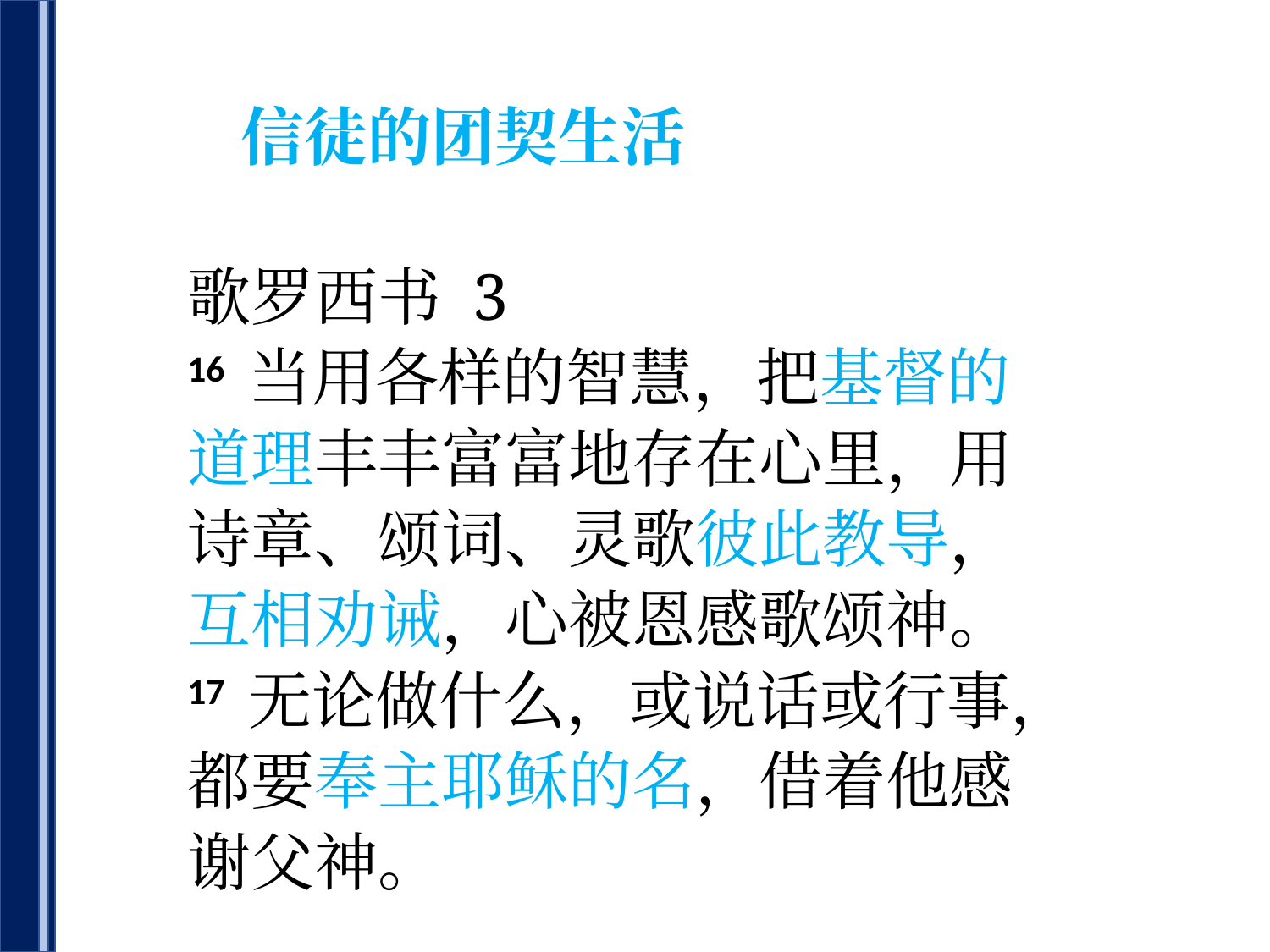

信徒的团契生活
歌罗西书 3
16 当用各样的智慧，把基督的道理丰丰富富地存在心里，用诗章、颂词、灵歌彼此教导，互相劝诫，心被恩感歌颂神。 17 无论做什么，或说话或行事，都要奉主耶稣的名，借着他感谢父神。